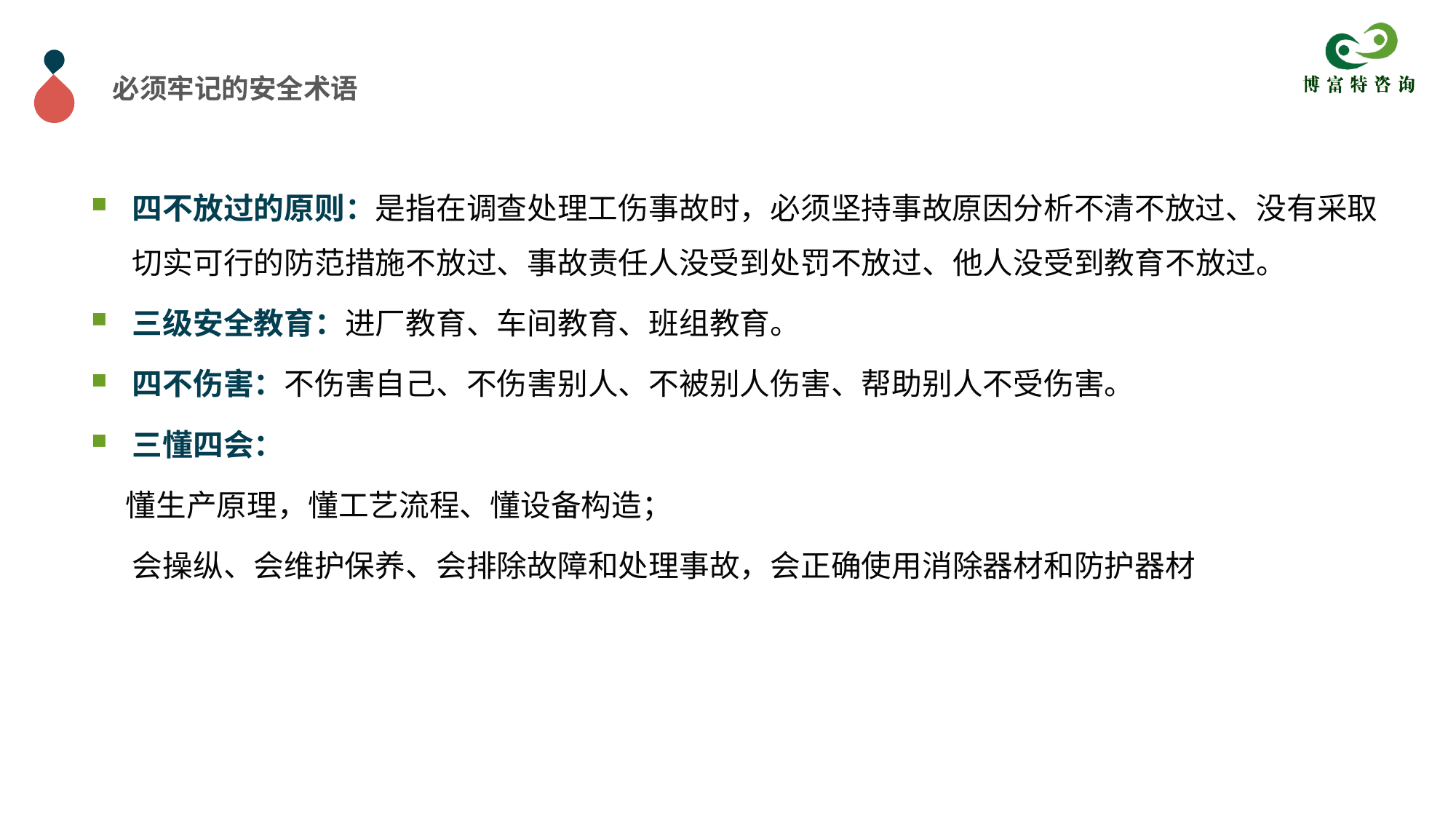

必须牢记的安全术语
四不放过的原则：是指在调查处理工伤事故时，必须坚持事故原因分析不清不放过、没有采取切实可行的防范措施不放过、事故责任人没受到处罚不放过、他人没受到教育不放过。
三级安全教育：进厂教育、车间教育、班组教育。
四不伤害：不伤害自己、不伤害别人、不被别人伤害、帮助别人不受伤害。
三懂四会：
    懂生产原理，懂工艺流程、懂设备构造；
     会操纵、会维护保养、会排除故障和处理事故，会正确使用消除器材和防护器材